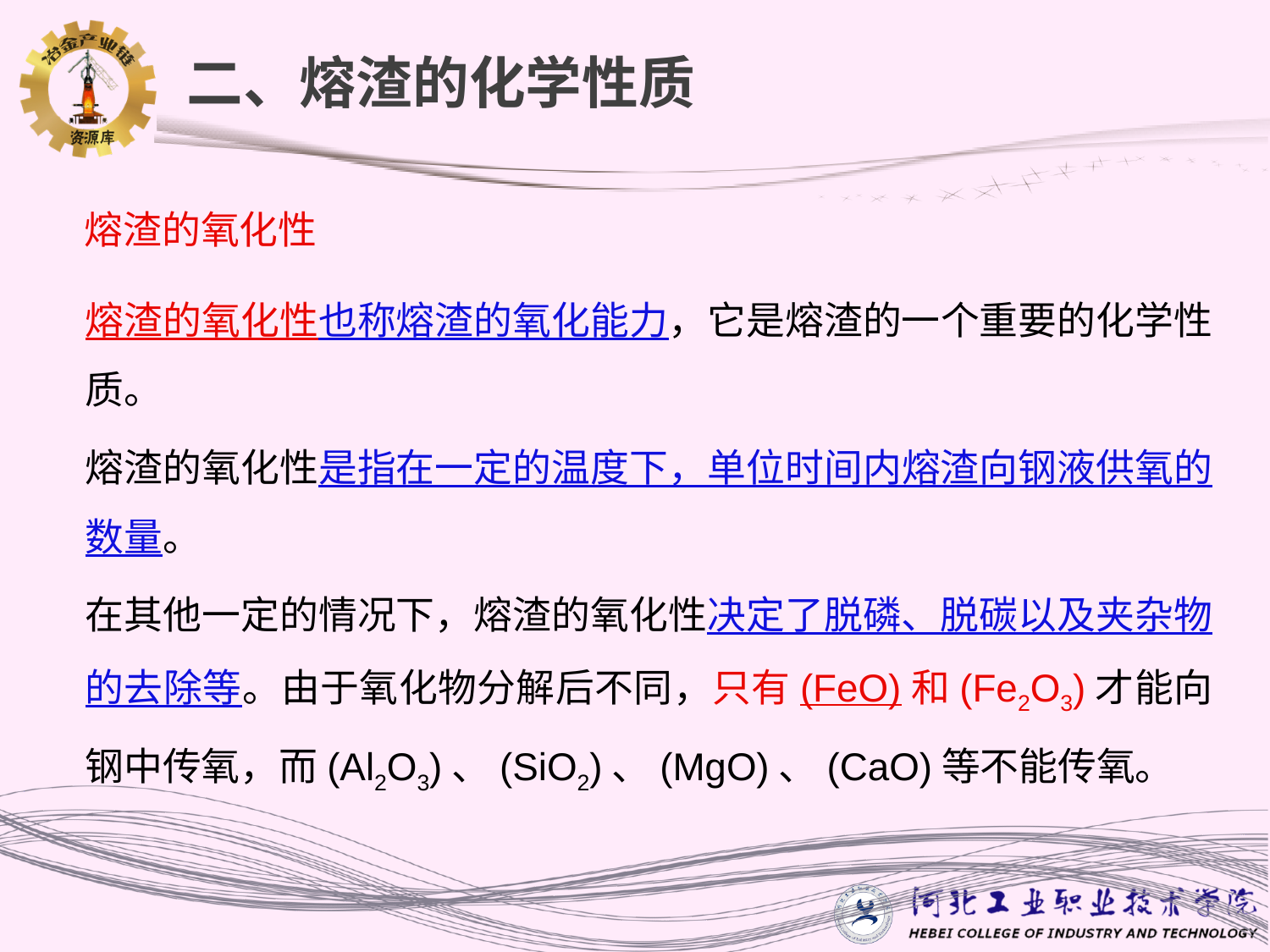

二、熔渣的化学性质
# 熔渣的氧化性
熔渣的氧化性也称熔渣的氧化能力，它是熔渣的一个重要的化学性质。
熔渣的氧化性是指在一定的温度下，单位时间内熔渣向钢液供氧的数量。
在其他一定的情况下，熔渣的氧化性决定了脱磷、脱碳以及夹杂物的去除等。由于氧化物分解后不同，只有(FeO)和(Fe2O3)才能向钢中传氧，而(Al2O3)、(SiO2)、(MgO)、(CaO)等不能传氧。